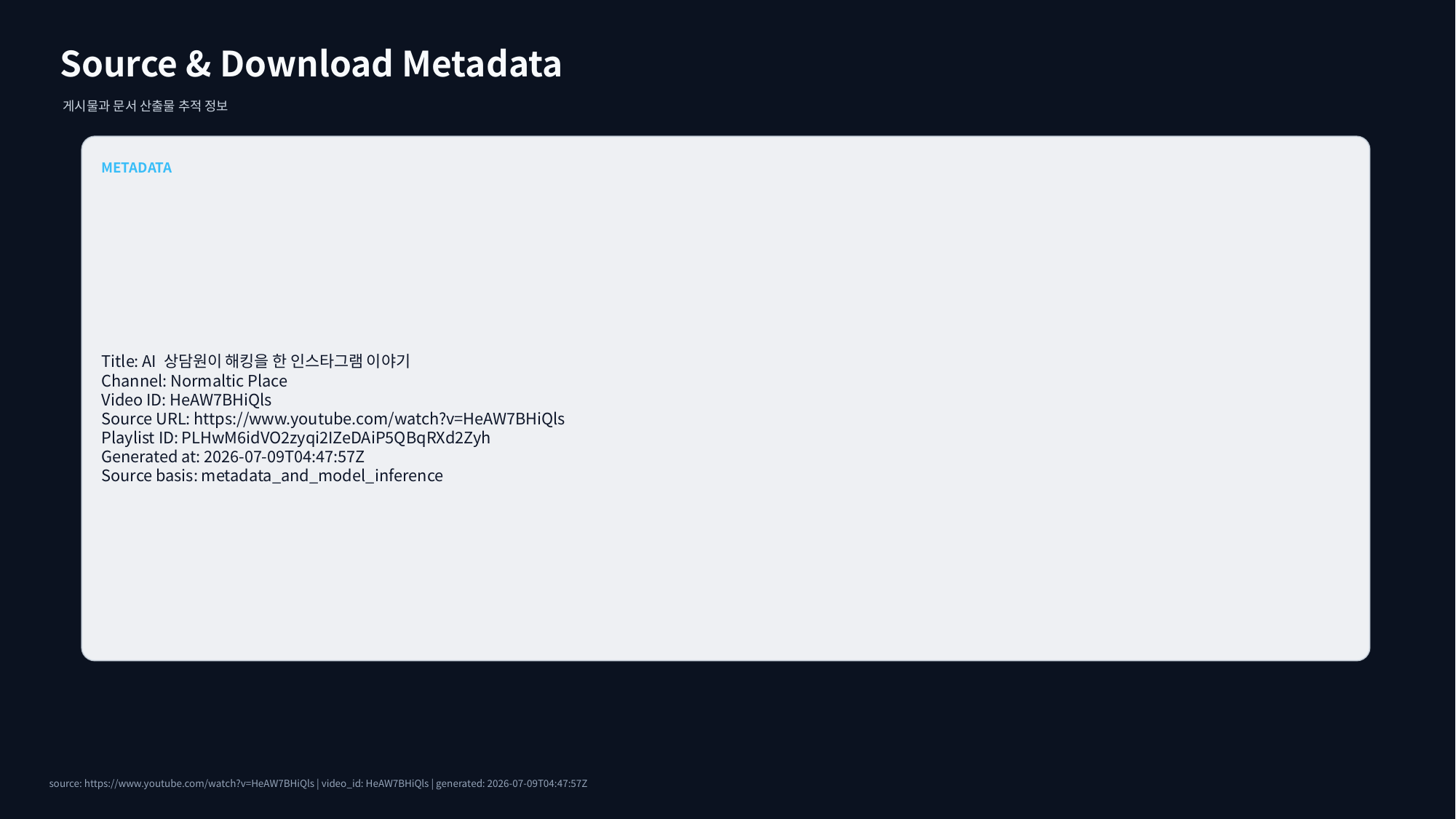

Source & Download Metadata
게시물과 문서 산출물 추적 정보

METADATA
Title: AI 상담원이 해킹을 한 인스타그램 이야기
Channel: Normaltic Place
Video ID: HeAW7BHiQls
Source URL: https://www.youtube.com/watch?v=HeAW7BHiQls
Playlist ID: PLHwM6idVO2zyqi2IZeDAiP5QBqRXd2Zyh
Generated at: 2026-07-09T04:47:57Z
Source basis: metadata_and_model_inference
source: https://www.youtube.com/watch?v=HeAW7BHiQls | video_id: HeAW7BHiQls | generated: 2026-07-09T04:47:57Z